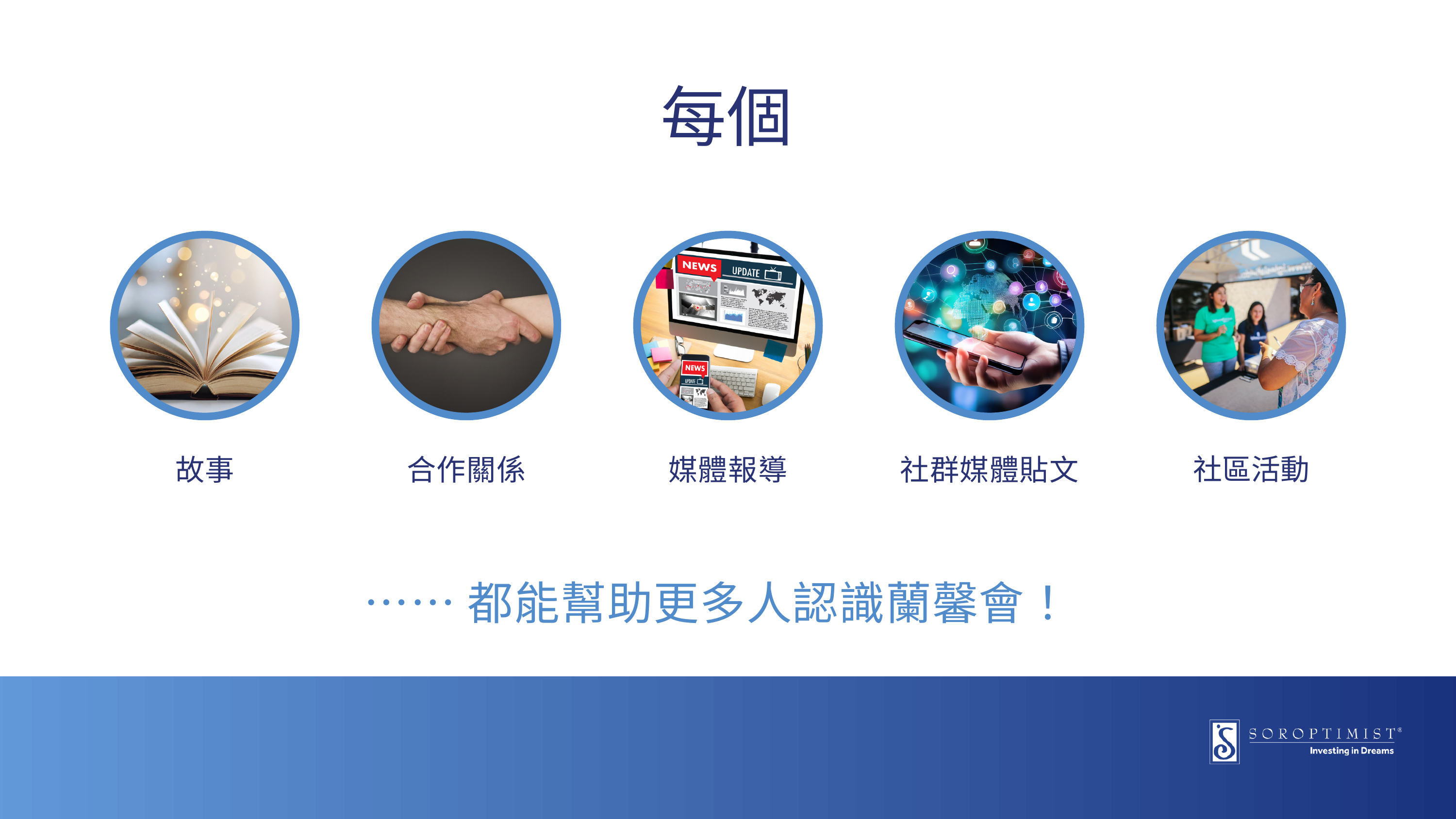

每個

故事
合作關係
媒體報導
社群媒體貼文
社區活動
……都能幫助更多人認識蘭馨會！